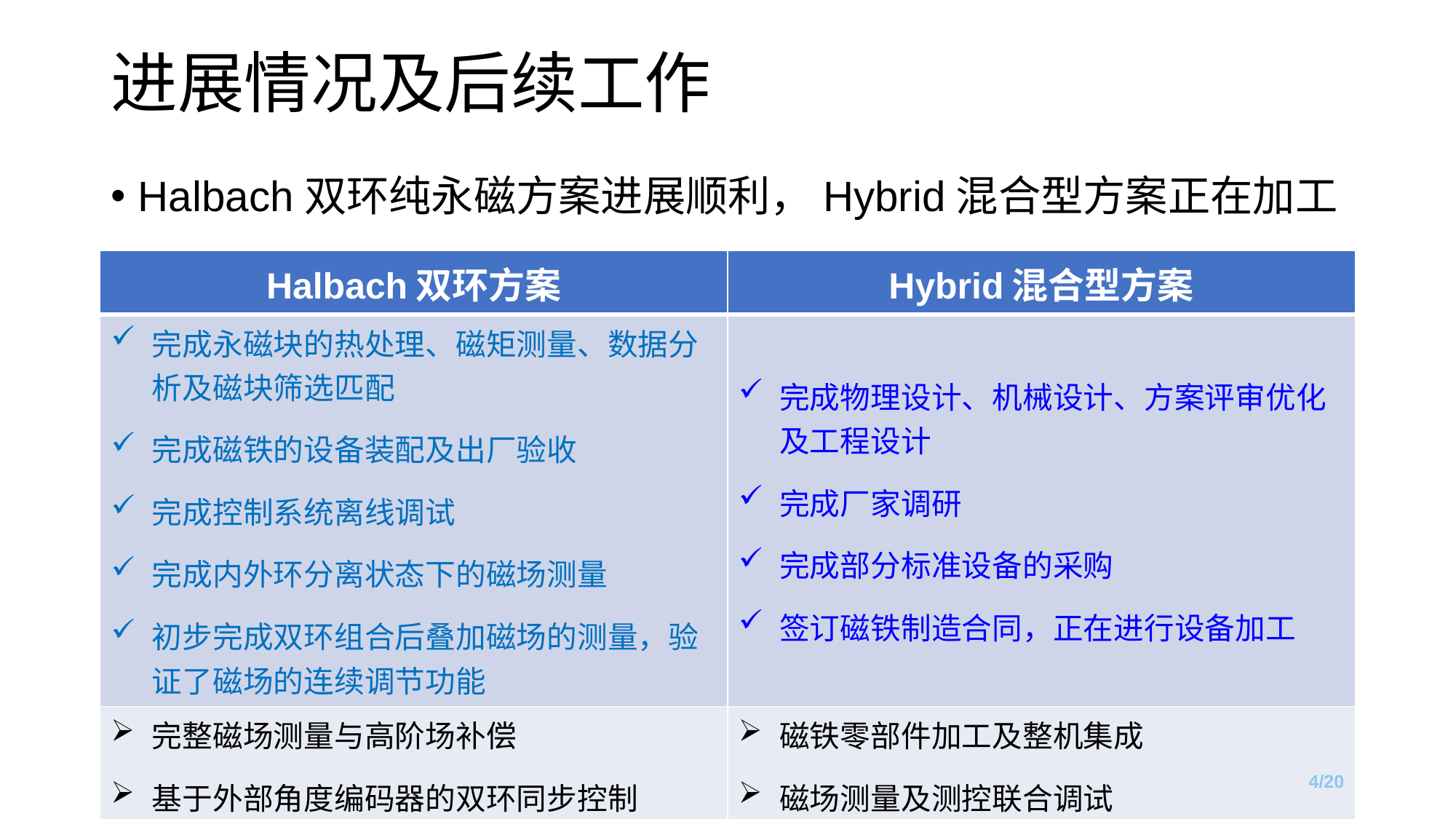

# 进展情况及后续工作
Halbach双环纯永磁方案进展顺利，Hybrid混合型方案正在加工
| Halbach双环方案 | Hybrid混合型方案 |
| --- | --- |
| 完成永磁块的热处理、磁矩测量、数据分析及磁块筛选匹配 完成磁铁的设备装配及出厂验收 完成控制系统离线调试 完成内外环分离状态下的磁场测量 初步完成双环组合后叠加磁场的测量，验证了磁场的连续调节功能 | 完成物理设计、机械设计、方案评审优化及工程设计 完成厂家调研 完成部分标准设备的采购 签订磁铁制造合同，正在进行设备加工 |
| 完整磁场测量与高阶场补偿 基于外部角度编码器的双环同步控制 | 磁铁零部件加工及整机集成 磁场测量及测控联合调试 |
4/20